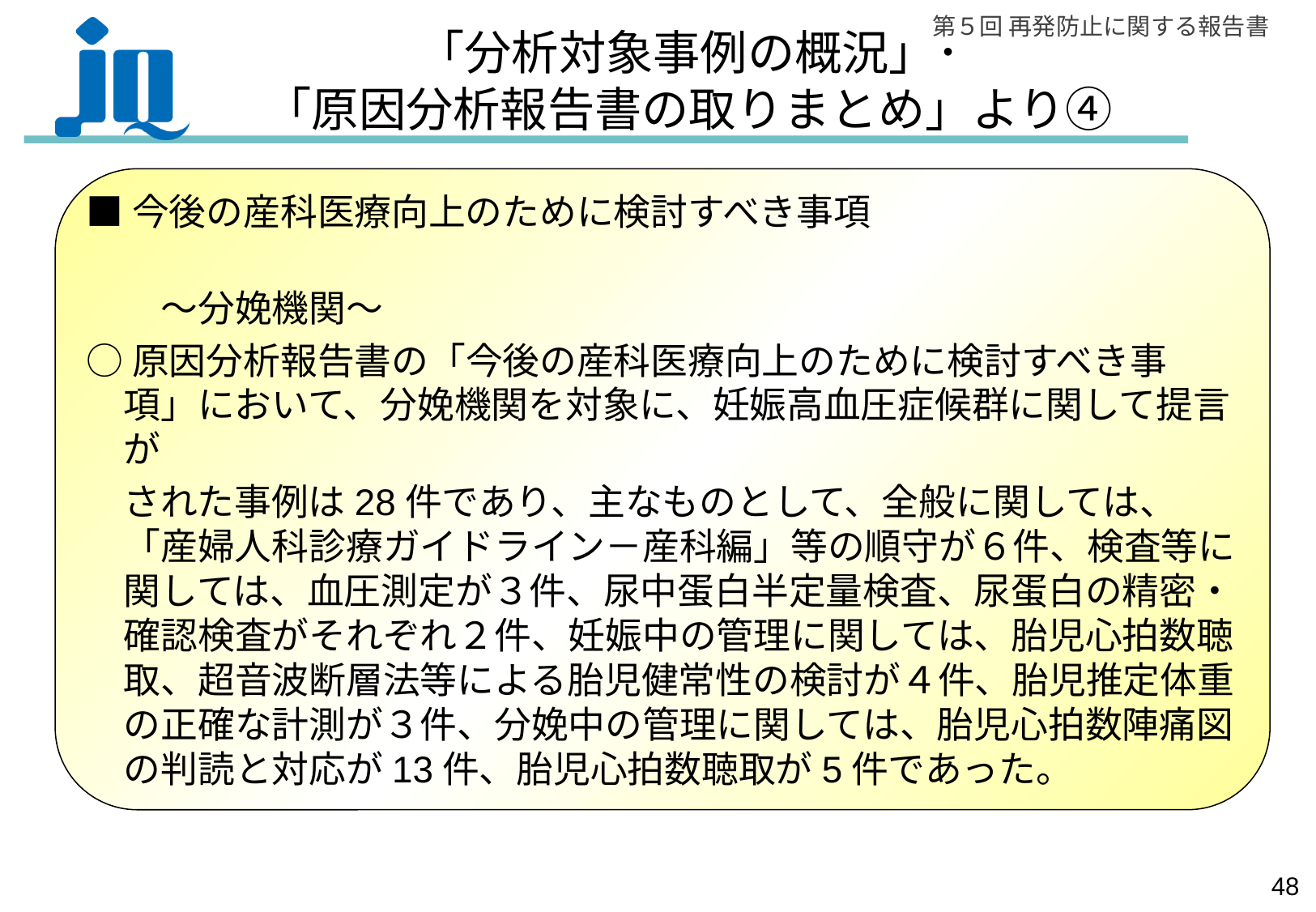

# 「分析対象事例の概況」･ 「原因分析報告書の取りまとめ」より④
■今後の産科医療向上のために検討すべき事項
　　　　　　　　　　　　　　　　　　　　　　　　　　　　　　　　～分娩機関～
○原因分析報告書の「今後の産科医療向上のために検討すべき事項」において、分娩機関を対象に、妊娠高血圧症候群に関して提言が
　された事例は28件であり、主なものとして、全般に関しては、「産婦人科診療ガイドライン－産科編」等の順守が６件、検査等に関しては、血圧測定が３件、尿中蛋白半定量検査、尿蛋白の精密・確認検査がそれぞれ２件、妊娠中の管理に関しては、胎児心拍数聴取、超音波断層法等による胎児健常性の検討が４件、胎児推定体重の正確な計測が３件、分娩中の管理に関しては、胎児心拍数陣痛図の判読と対応が13件、胎児心拍数聴取が5件であった。
48